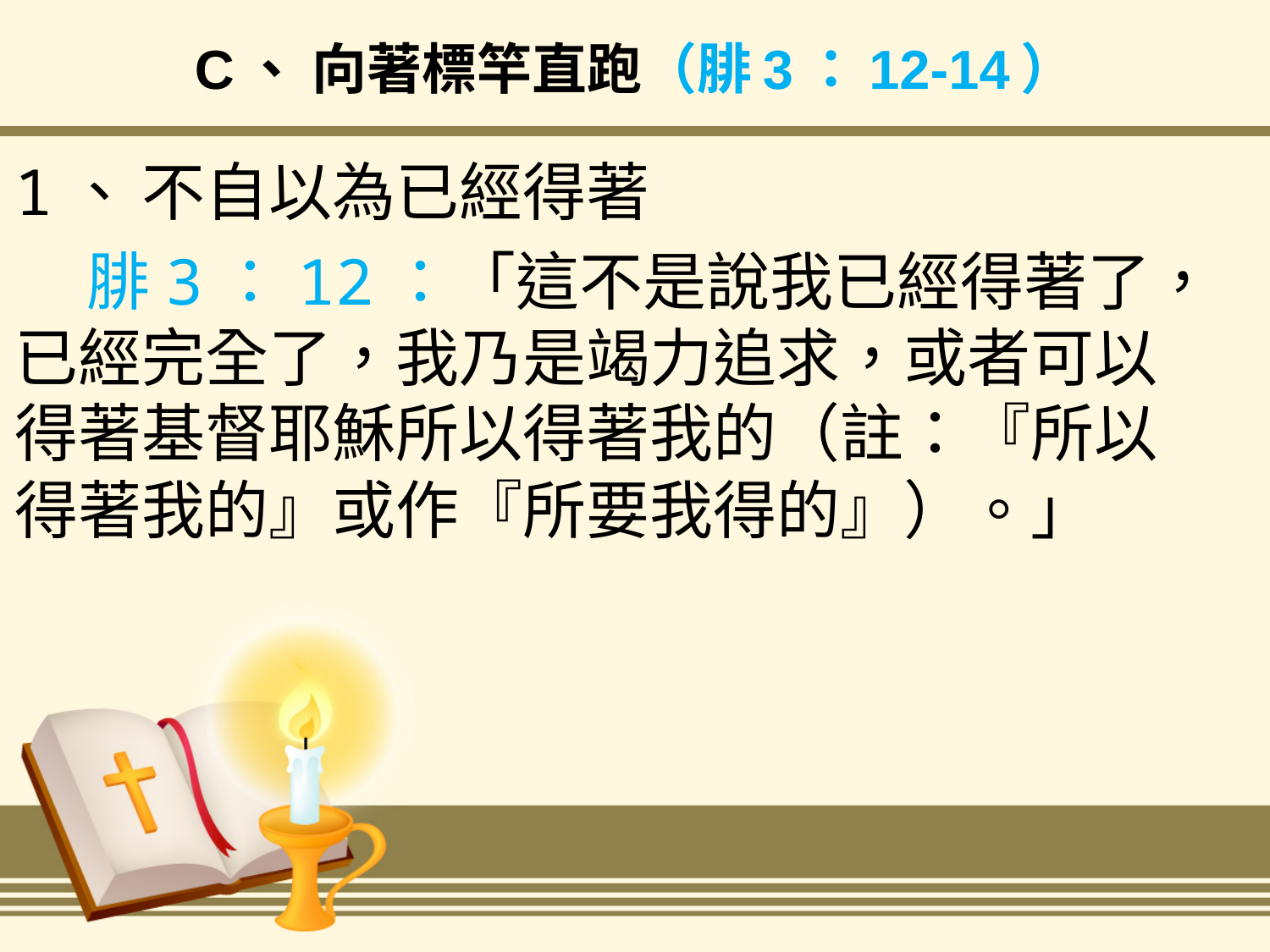

# C、 向著標竿直跑（腓3：12-14）
1、	不自以為已經得著
    腓3：12：「這不是說我已經得著了，已經完全了，我乃是竭力追求，或者可以得著基督耶穌所以得著我的（註：『所以得著我的』或作『所要我得的』）。」